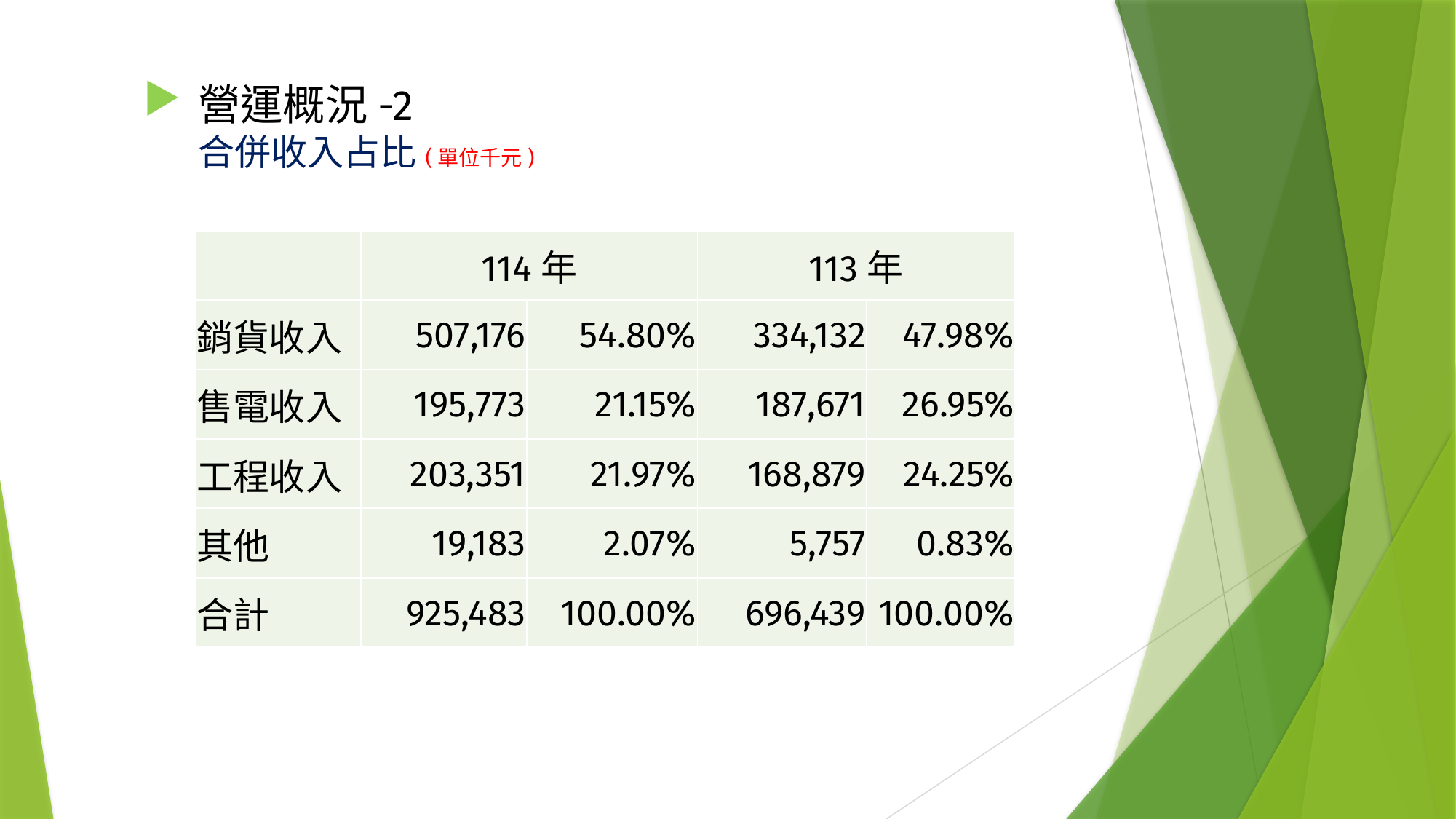

# 營運概況-2 合併收入占比(單位千元)
|  | 114年 |  | 113年 |  |
| --- | --- | --- | --- | --- |
| 銷貨收入 | 507,176 | 54.80% | 334,132 | 47.98% |
| 售電收入 | 195,773 | 21.15% | 187,671 | 26.95% |
| 工程收入 | 203,351 | 21.97% | 168,879 | 24.25% |
| 其他 | 19,183 | 2.07% | 5,757 | 0.83% |
| 合計 | 925,483 | 100.00% | 696,439 | 100.00% |